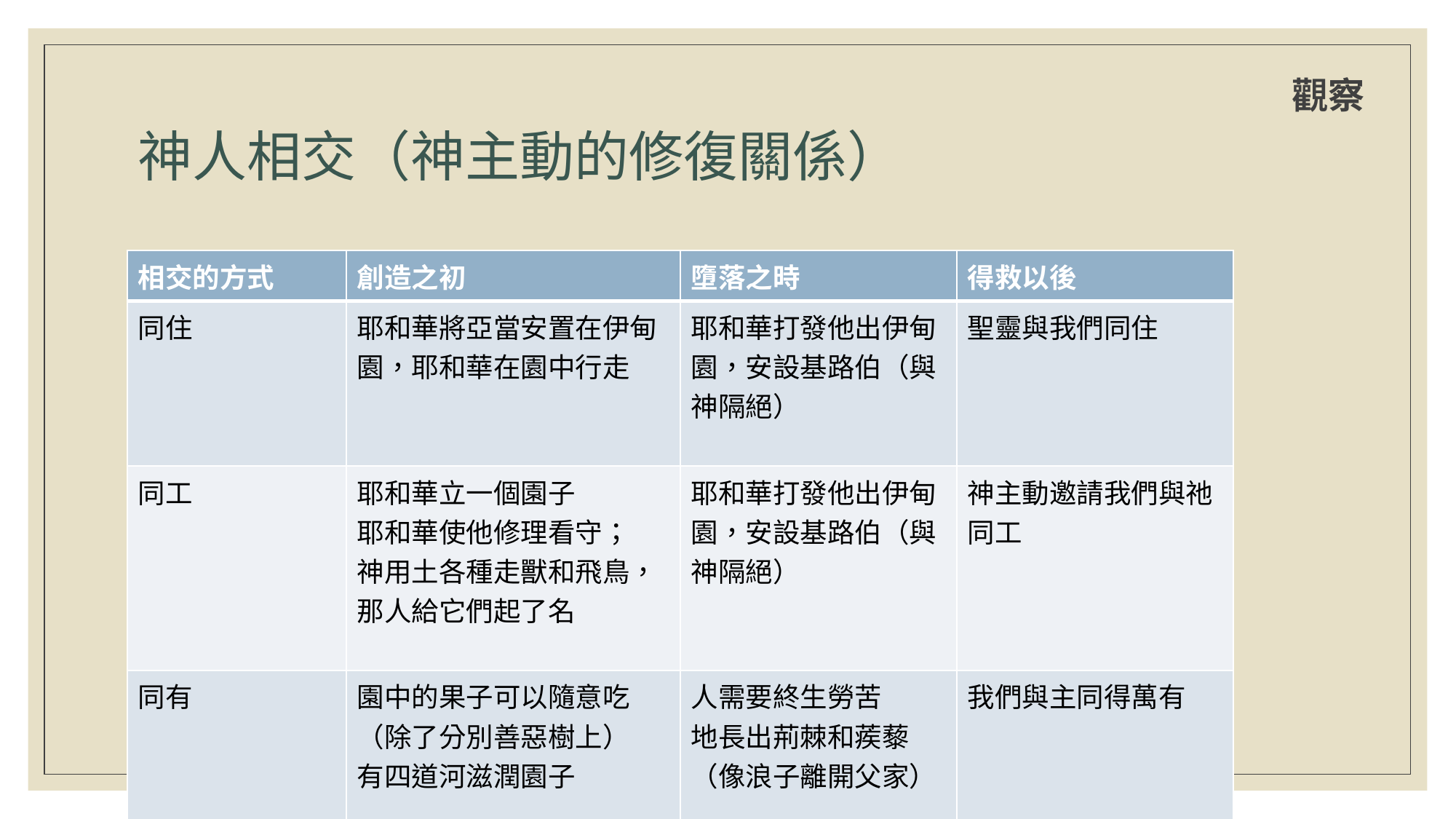

觀察
# 神人相交（神主動的修復關係）
| 相交的方式 | 創造之初 | 墮落之時 | 得救以後 |
| --- | --- | --- | --- |
| 同住 | 耶和華將亞當安置在伊甸園，耶和華在園中行走 | 耶和華打發他出伊甸園，安設基路伯（與神隔絕） | 聖靈與我們同住 |
| 同工 | 耶和華立一個園子 耶和華使他修理看守； 神用土各種走獸和飛鳥，那人給它們起了名 | 耶和華打發他出伊甸園，安設基路伯（與神隔絕） | 神主動邀請我們與祂同工 |
| 同有 | 園中的果子可以隨意吃（除了分別善惡樹上） 有四道河滋潤園子 | 人需要終生勞苦 地長出荊棘和蒺藜（像浪子離開父家） | 我們與主同得萬有 |